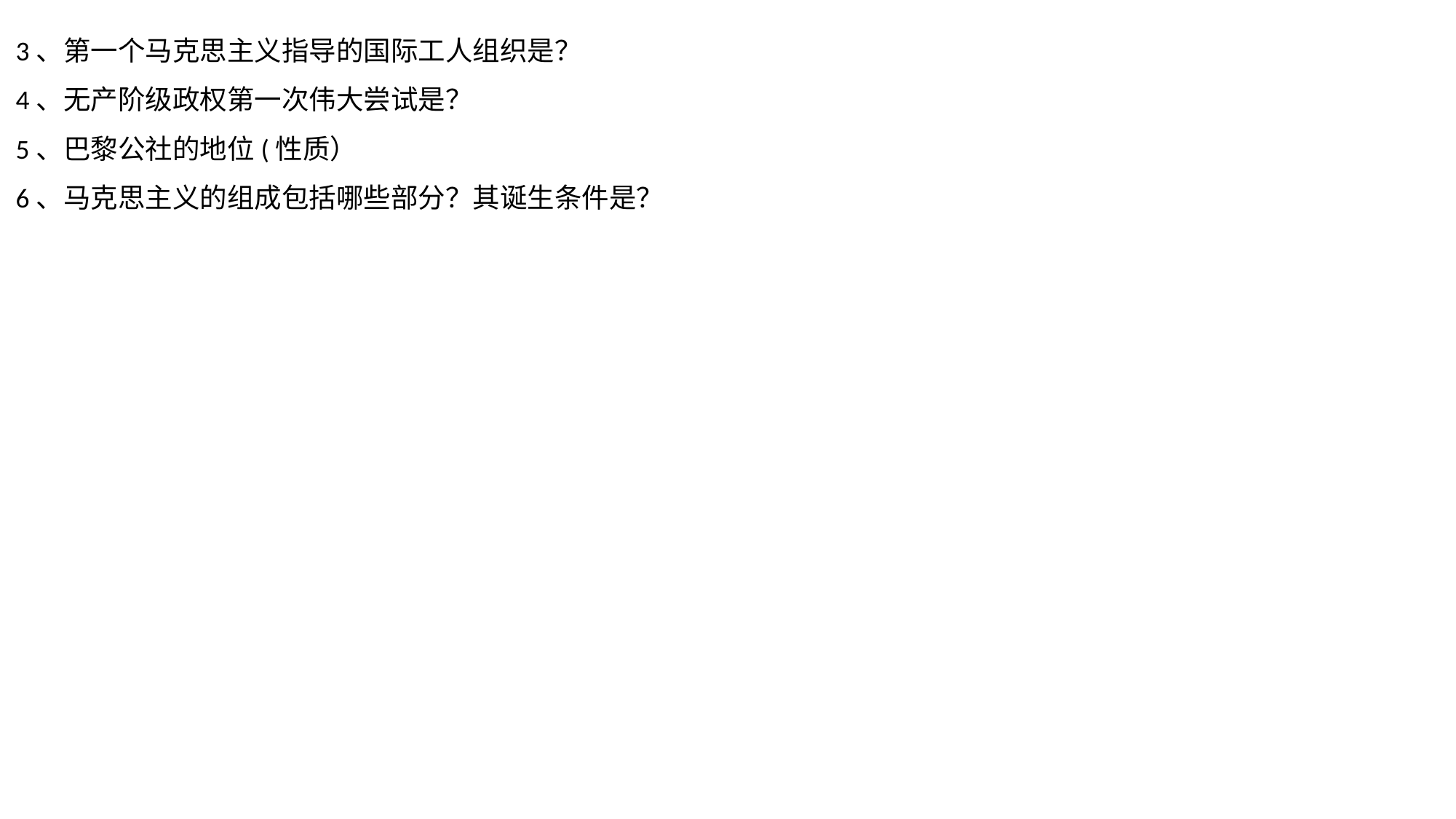

3、第一个马克思主义指导的国际工人组织是？
4、无产阶级政权第一次伟大尝试是？
5、巴黎公社的地位(性质）
6、马克思主义的组成包括哪些部分？其诞生条件是？